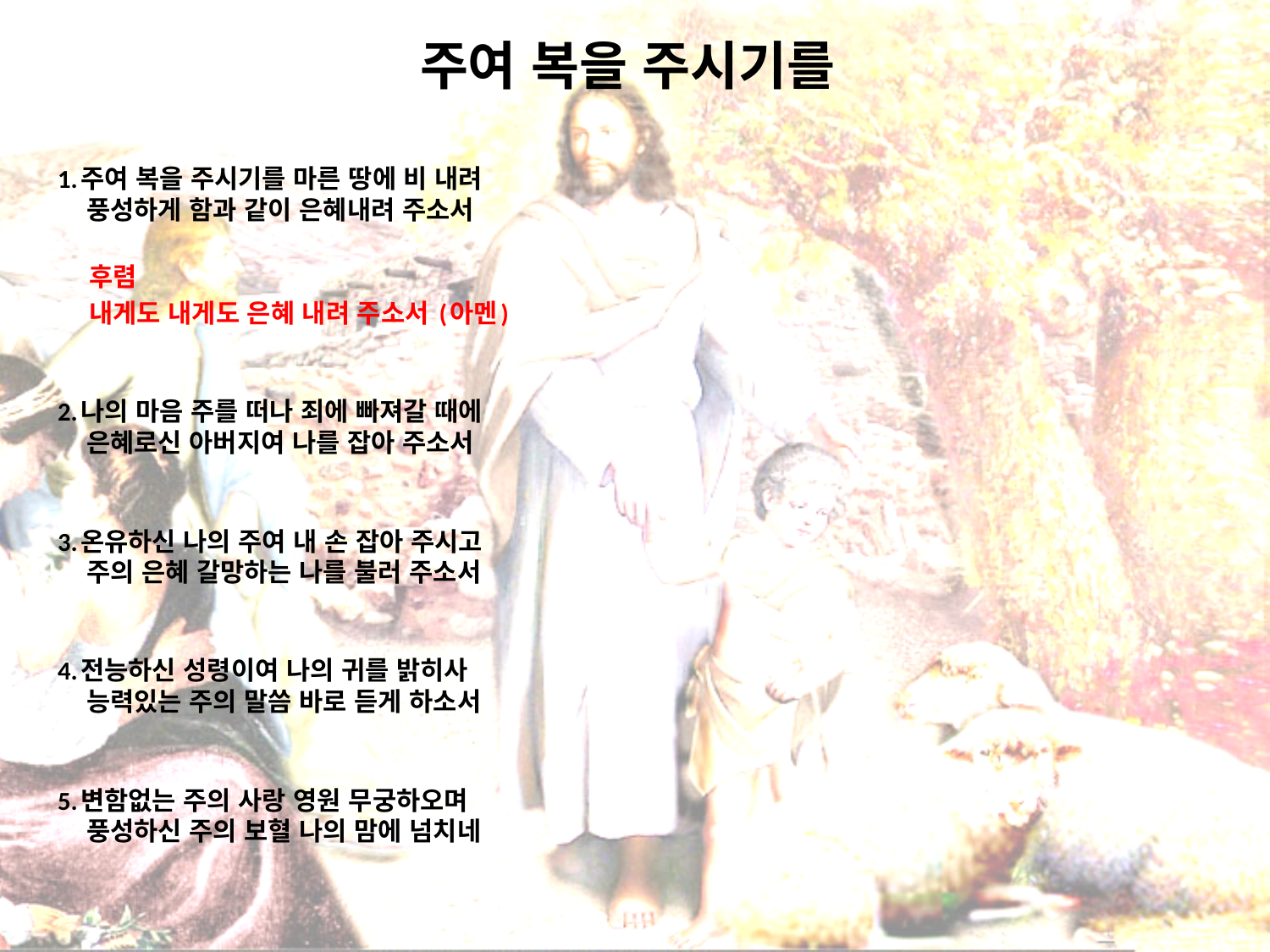

# 주여 복을 주시기를
1.주여 복을 주시기를 마른 땅에 비 내려
    풍성하게 함과 같이 은혜내려 주소서
    후렴
    내게도 내게도 은혜 내려 주소서 (아멘)
2.나의 마음 주를 떠나 죄에 빠져갈 때에
    은혜로신 아버지여 나를 잡아 주소서
3.온유하신 나의 주여 내 손 잡아 주시고
    주의 은혜 갈망하는 나를 불러 주소서
4.전능하신 성령이여 나의 귀를 밝히사
    능력있는 주의 말씀 바로 듣게 하소서
5.변함없는 주의 사랑 영원 무궁하오며
    풍성하신 주의 보혈 나의 맘에 넘치네